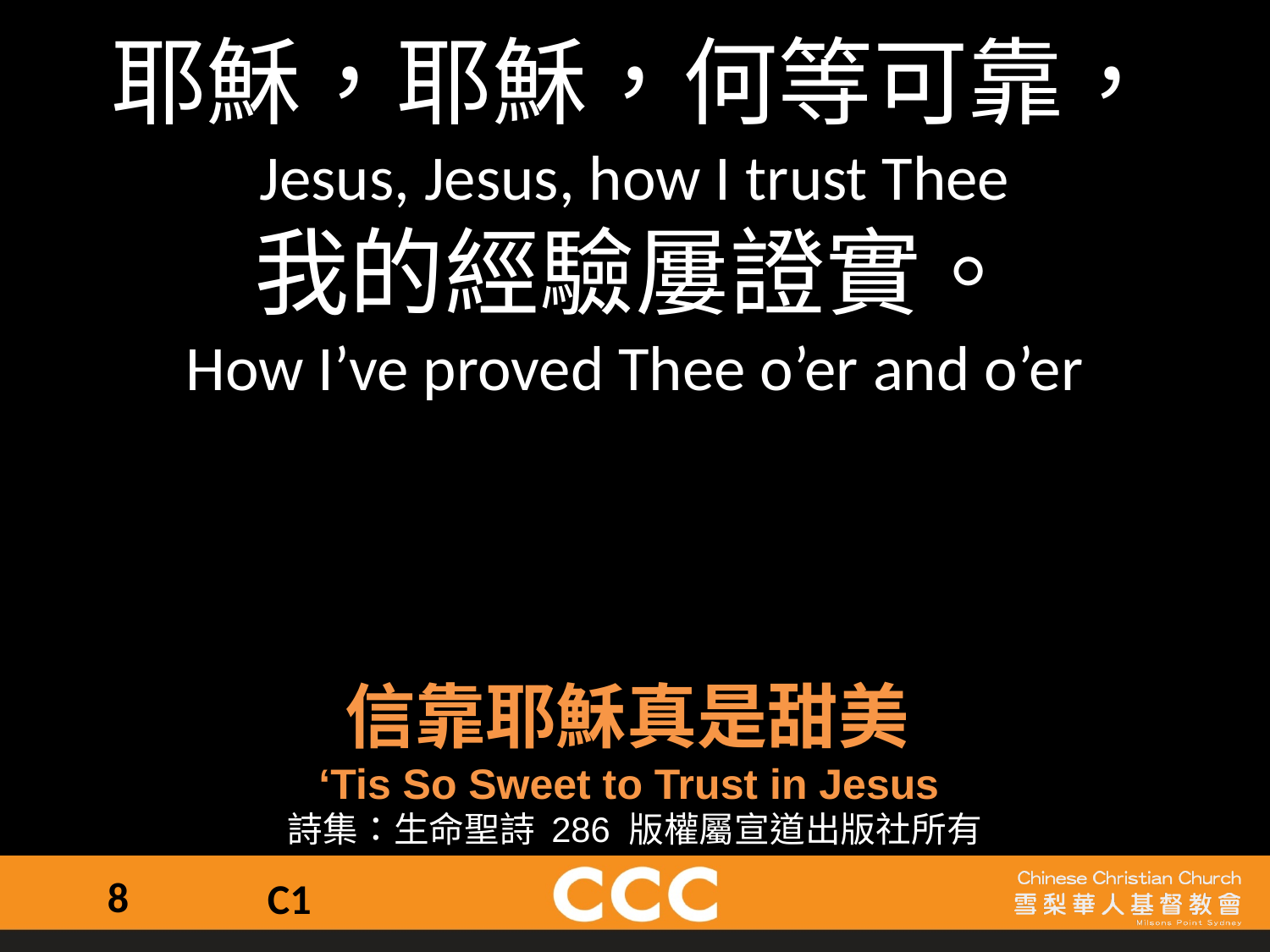

耶穌，耶穌，何等可靠，
Jesus, Jesus, how I trust Thee
我的經驗屢證實。
How I’ve proved Thee o’er and o’er

信靠耶穌真是甜美
‘Tis So Sweet to Trust in Jesus
詩集：生命聖詩 286 版權屬宣道出版社所有
8
C1